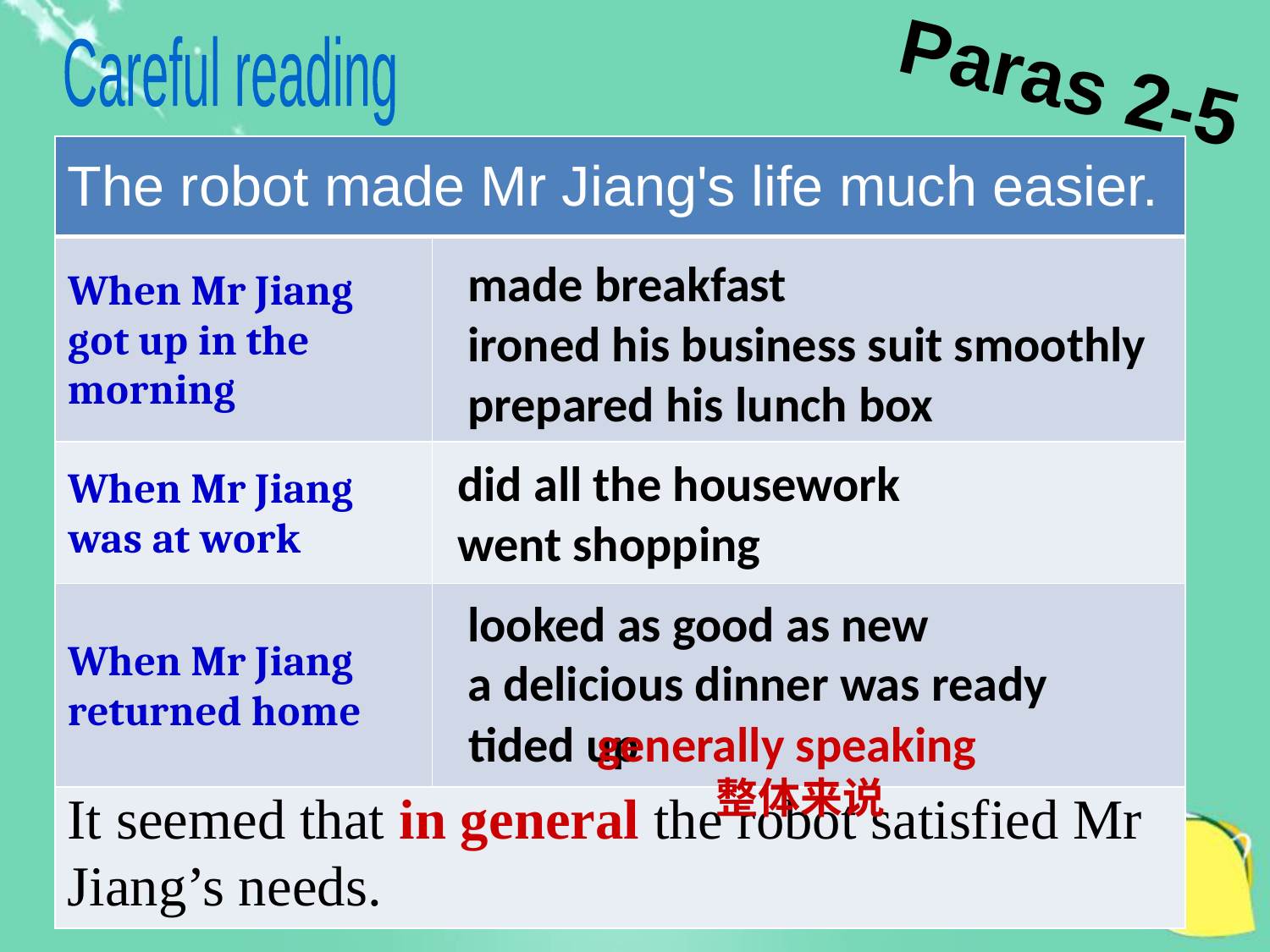

Paras 2-5
Careful reading
| The robot made Mr Jiang's life much easier. |  |
| --- | --- |
| When Mr Jiang got up in the morning |  |
| When Mr Jiang was at work |  |
| When Mr Jiang returned home |  |
|  |  |
made breakfast
ironed his business suit smoothly
prepared his lunch box
did all the housework
went shopping
looked as good as new
a delicious dinner was ready

 tided up
generally speaking
整体来说
It seemed that in general the robot satisfied Mr Jiang’s needs.